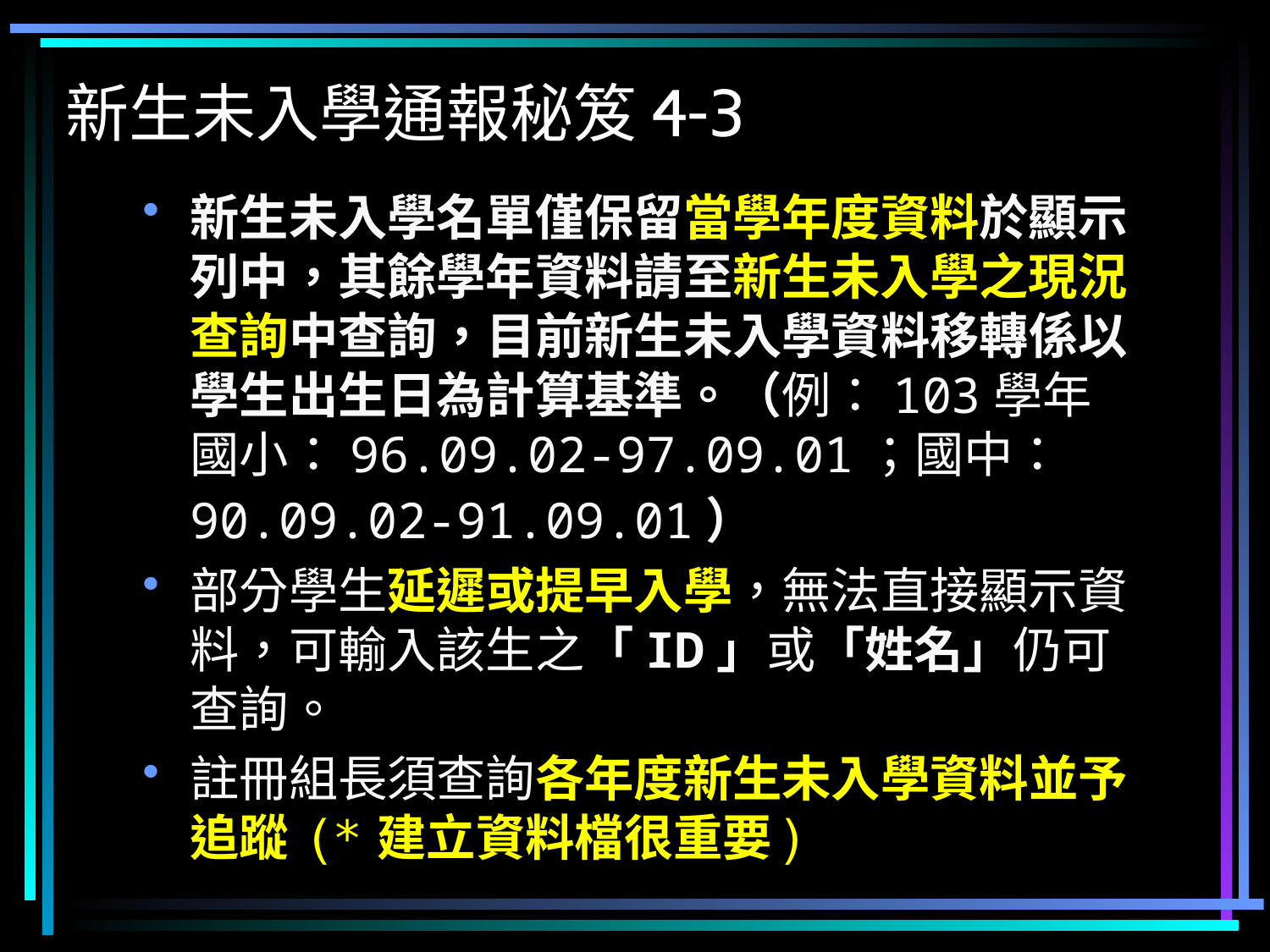

新生未入學通報秘笈4-3
新生未入學名單僅保留當學年度資料於顯示列中，其餘學年資料請至新生未入學之現況查詢中查詢，目前新生未入學資料移轉係以學生出生日為計算基準。（例：103學年 國小：96.09.02-97.09.01；國中：90.09.02-91.09.01）
部分學生延遲或提早入學，無法直接顯示資料，可輸入該生之「ID」或「姓名」仍可查詢。
註冊組長須查詢各年度新生未入學資料並予追蹤 (*建立資料檔很重要)